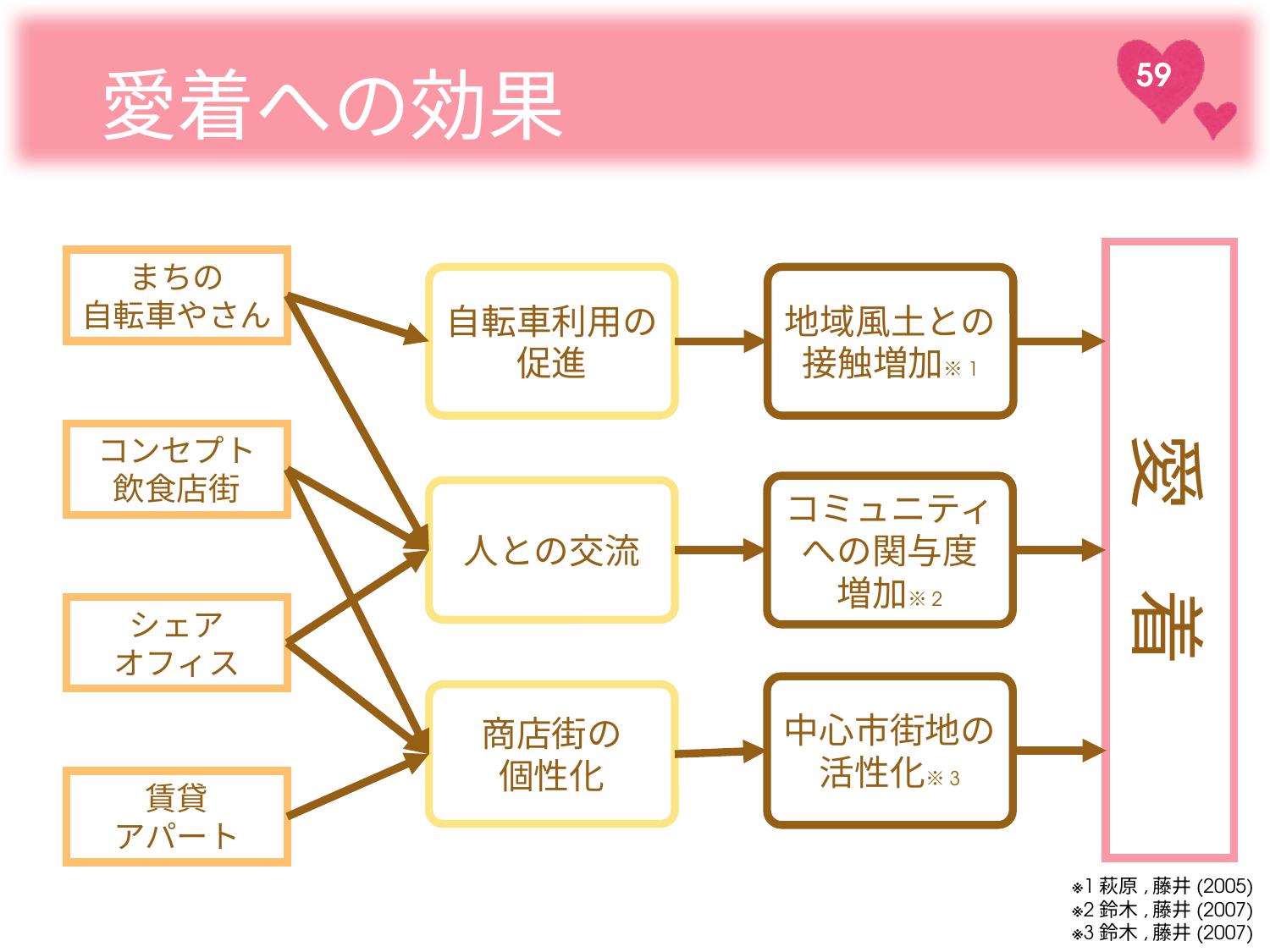

# 愛着への効果
愛　着
まちの
自転車やさん
自転車利用の
促進
地域風土との接触増加※1
コンセプト
飲食店街
コミュニティへの関与度
増加※2
人との交流
シェア
オフィス
中心市街地の
活性化※3
商店街の
個性化
賃貸
アパート
※1萩原,藤井(2005)
※2鈴木,藤井(2007)
※3鈴木,藤井(2007)